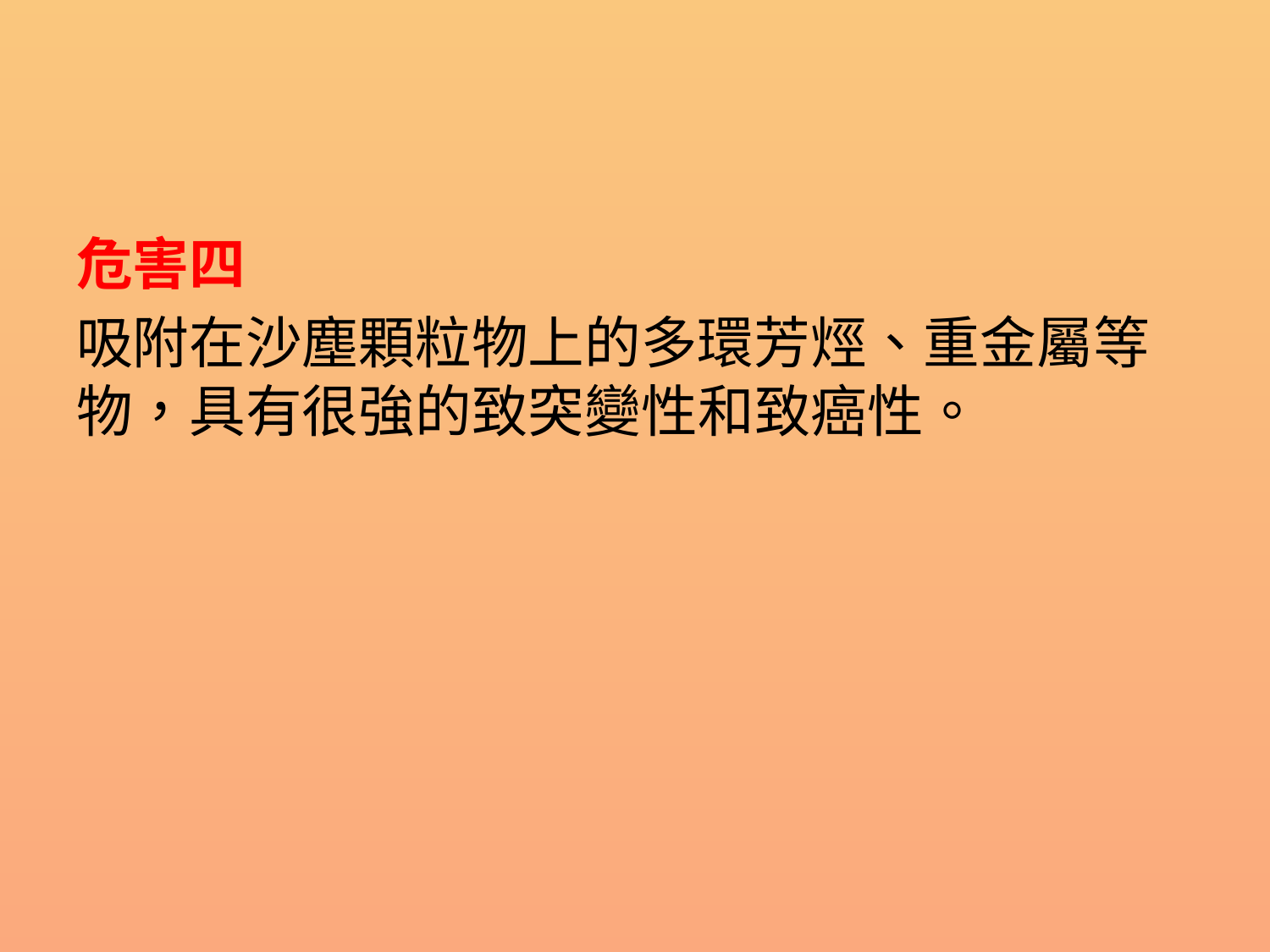

#
危害四
吸附在沙塵顆粒物上的多環芳烴、重金屬等物，具有很強的致突變性和致癌性。